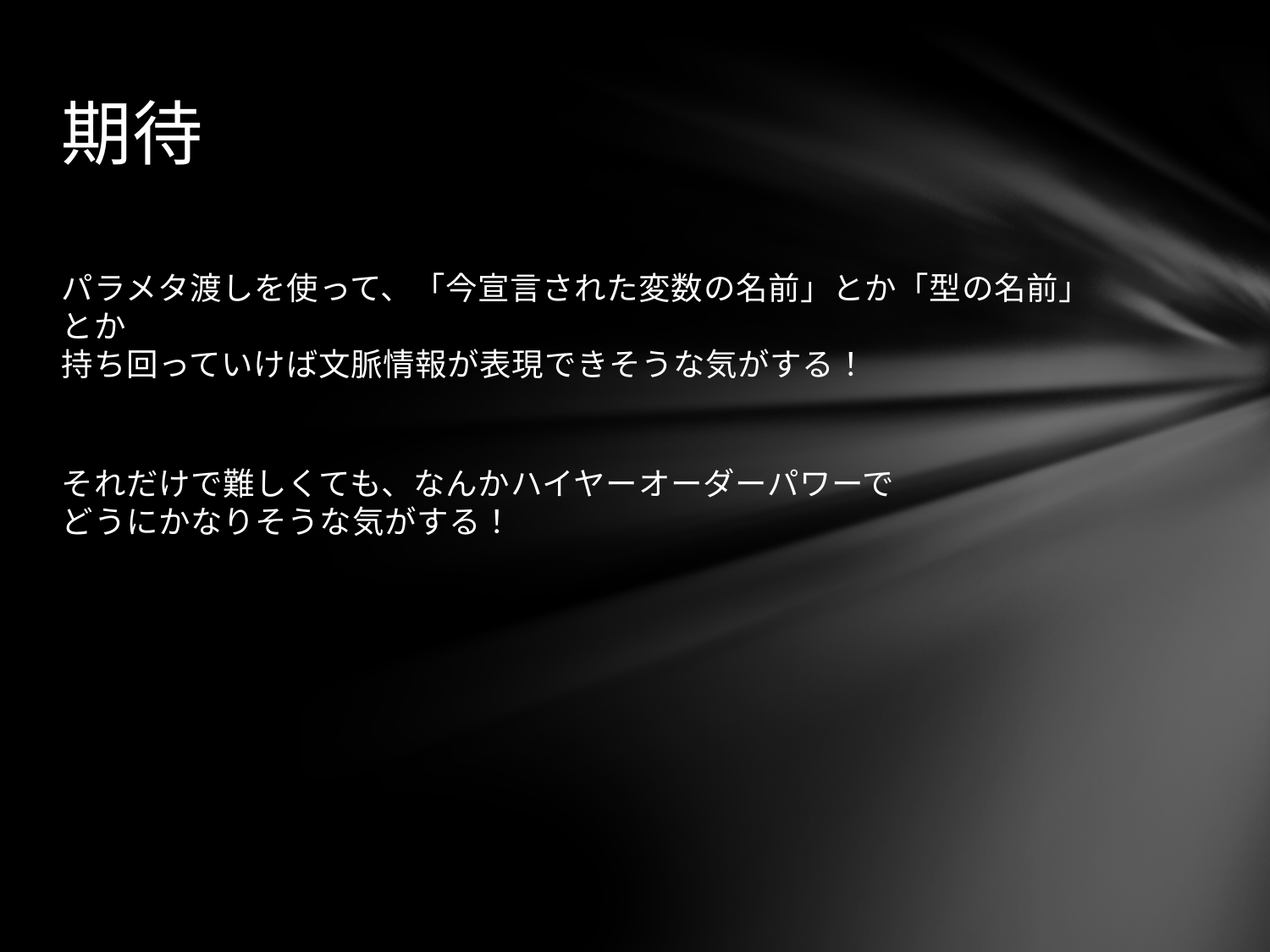

# 期待

パラメタ渡しを使って、「今宣言された変数の名前」とか「型の名前」とか
持ち回っていけば文脈情報が表現できそうな気がする！

それだけで難しくても、なんかハイヤーオーダーパワーで
どうにかなりそうな気がする！